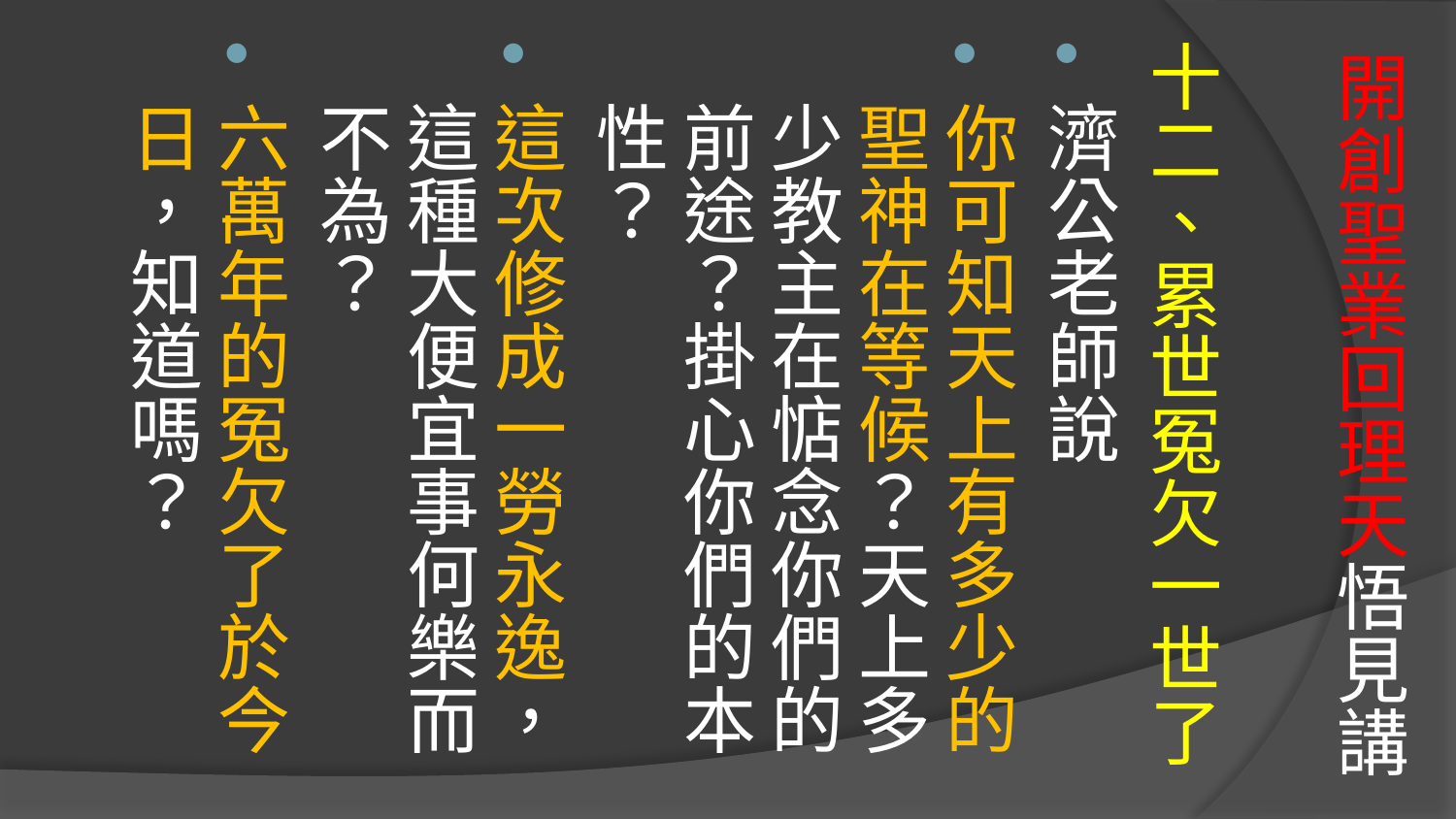

十二、累世冤欠一世了
濟公老師說
你可知天上有多少的聖神在等候？天上多少教主在惦念你們的前途？掛心你們的本性？
這次修成一勞永逸，這種大便宜事何樂而不為？
六萬年的冤欠了於今日，知道嗎？

# 開創聖業回理天悟見講